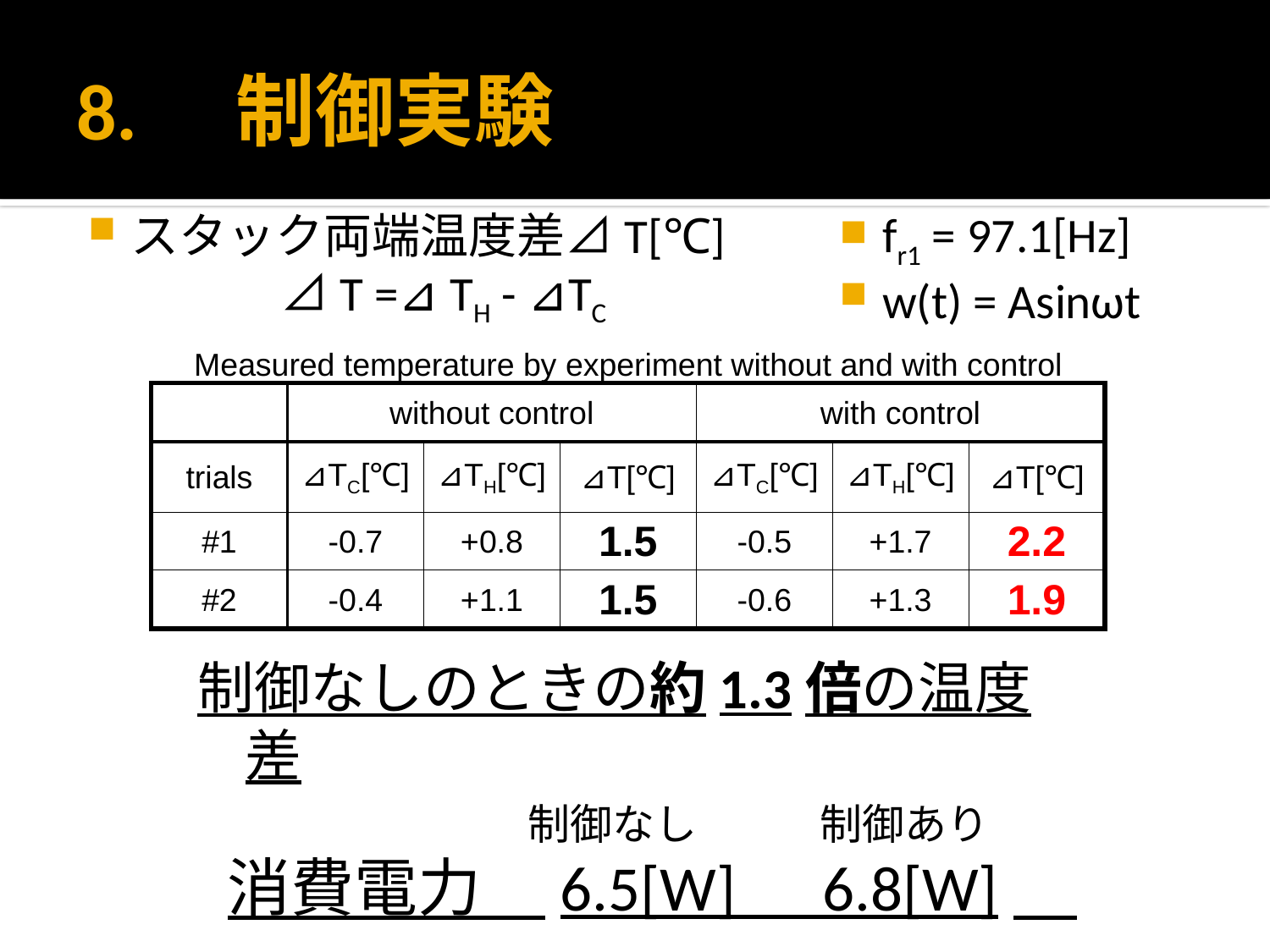

# 8.　制御実験
スタック両端温度差⊿T[℃]
　　　　⊿T =⊿ TH - ⊿TC
fr1 = 97.1[Hz]
w(t) = Asinωt
| Measured temperature by experiment without and with control |  |  |  |  |  |  |
| --- | --- | --- | --- | --- | --- | --- |
|  | without control |  |  | with control |  |  |
| trials | ⊿TC[℃] | ⊿TH[℃] | ⊿T[℃] | ⊿TC[℃] | ⊿TH[℃] | ⊿T[℃] |
| #1 | -0.7 | +0.8 | 1.5 | -0.5 | +1.7 | 2.2 |
| #2 | -0.4 | +1.1 | 1.5 | -0.6 | +1.3 | 1.9 |
制御なしのときの約1.3倍の温度差
制御なし　 　   制御あり
消費電力　6.5[W]      6.8[W]